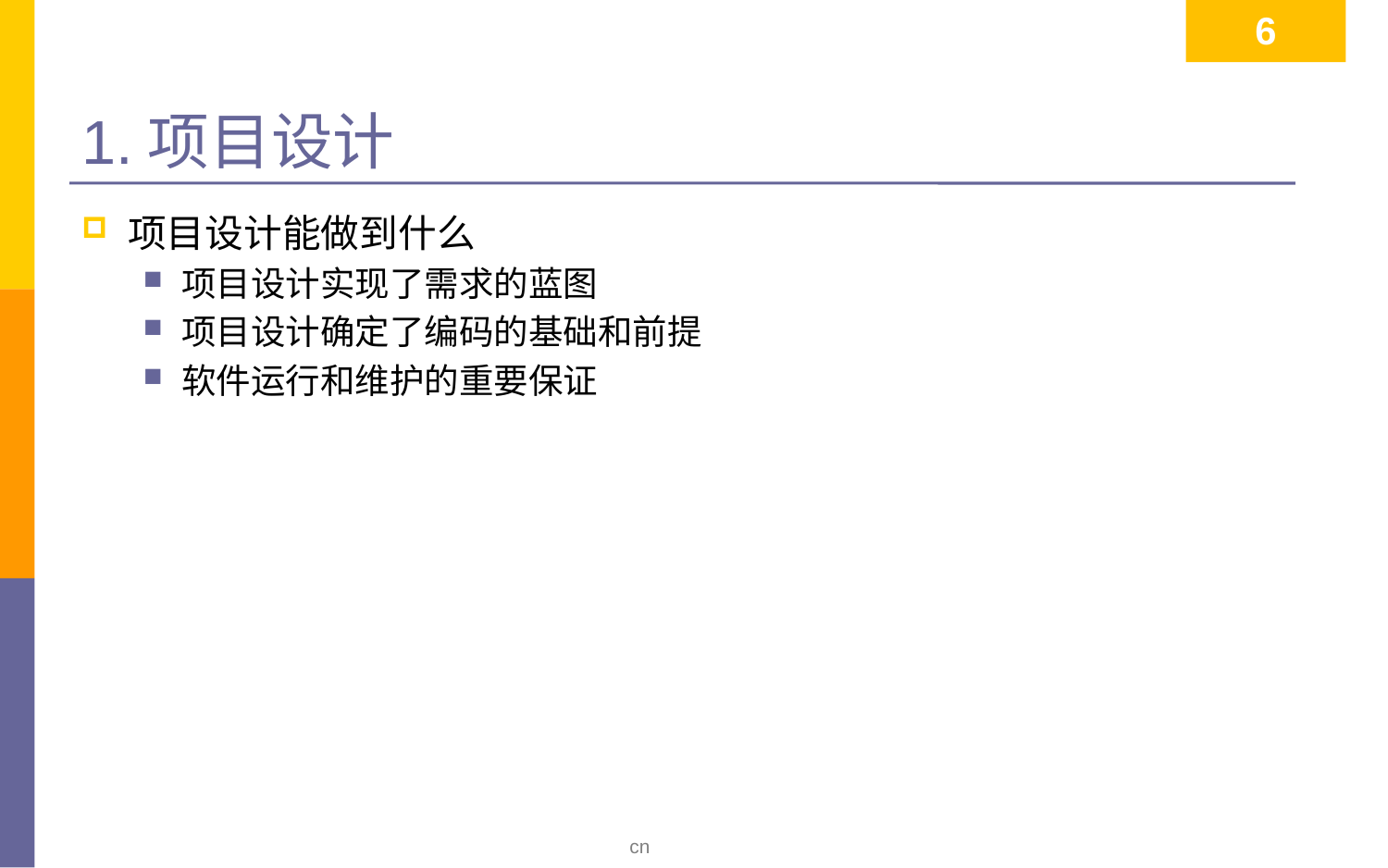

6
# 1.项目设计

项目设计能做到什么
项目设计实现了需求的蓝图
项目设计确定了编码的基础和前提
软件运行和维护的重要保证